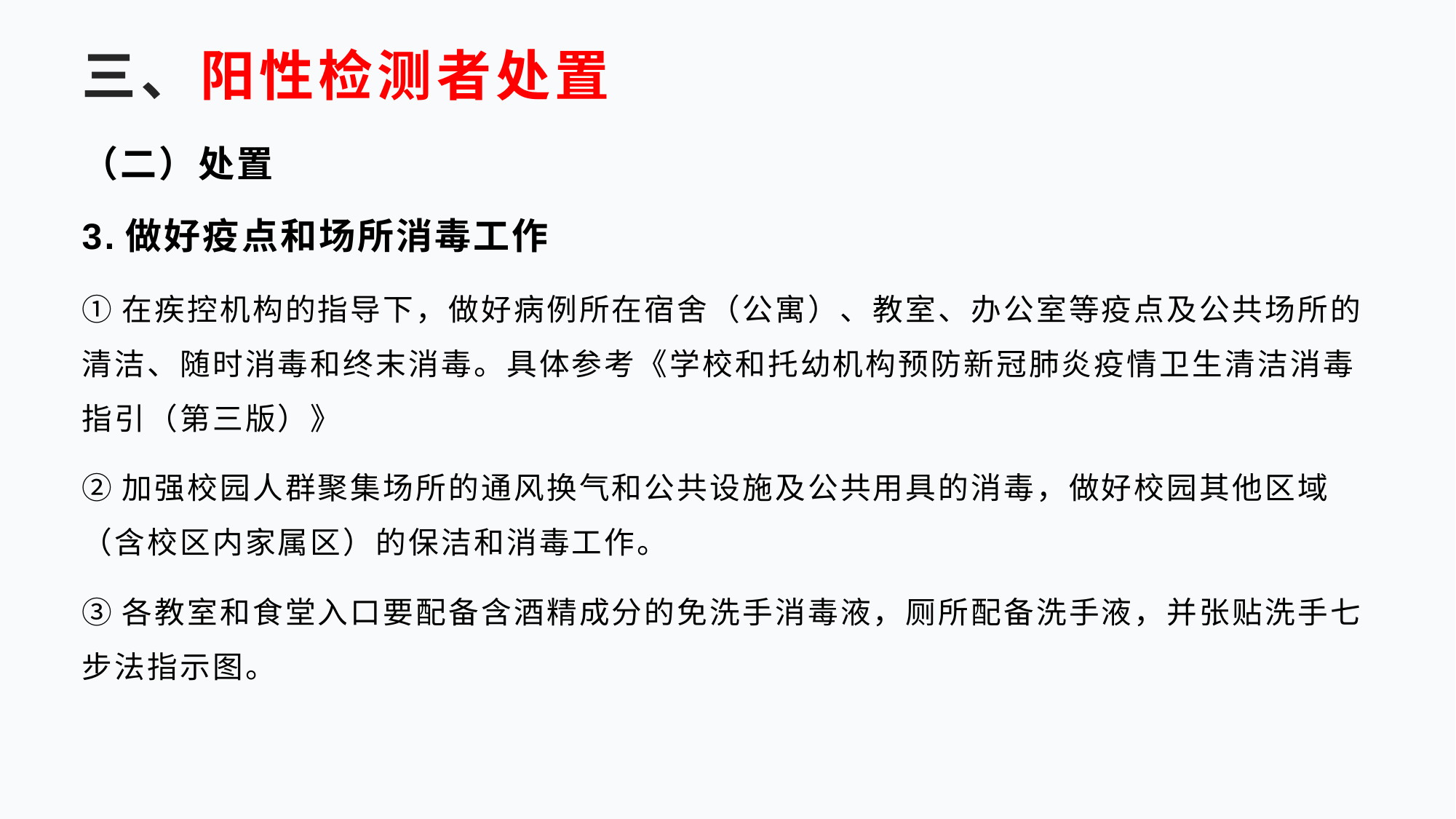

# 三、阳性检测者处置
（二）处置
3.做好疫点和场所消毒工作
①在疾控机构的指导下，做好病例所在宿舍（公寓）、教室、办公室等疫点及公共场所的清洁、随时消毒和终末消毒。具体参考《学校和托幼机构预防新冠肺炎疫情卫生清洁消毒指引（第三版）》
②加强校园人群聚集场所的通风换气和公共设施及公共用具的消毒，做好校园其他区域（含校区内家属区）的保洁和消毒工作。
③各教室和食堂入口要配备含酒精成分的免洗手消毒液，厕所配备洗手液，并张贴洗手七步法指示图。